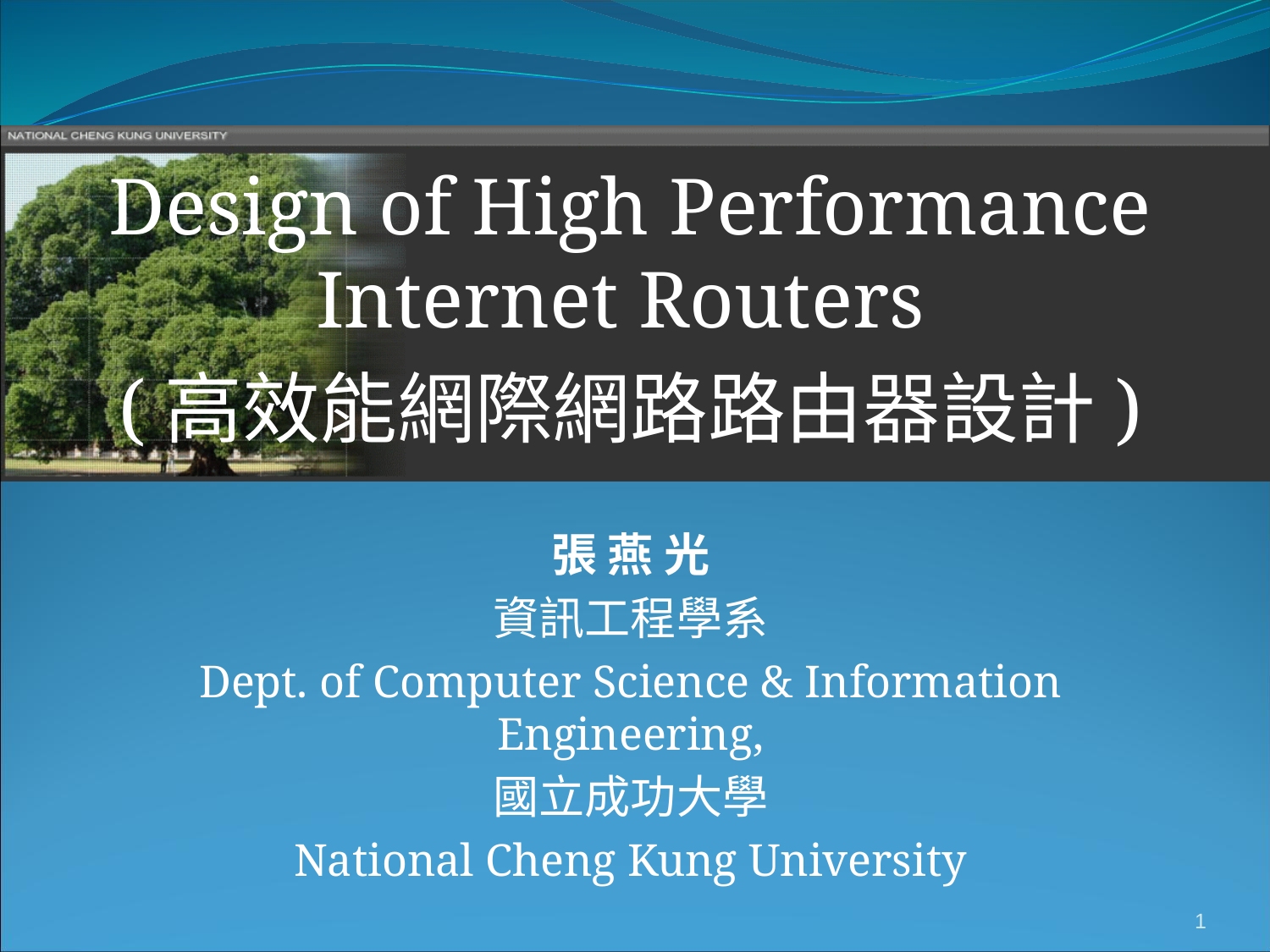

Design of High Performance Internet Routers
(高效能網際網路路由器設計)

張 燕 光
資訊工程學系
Dept. of Computer Science & Information Engineering,
國立成功大學
National Cheng Kung University

1